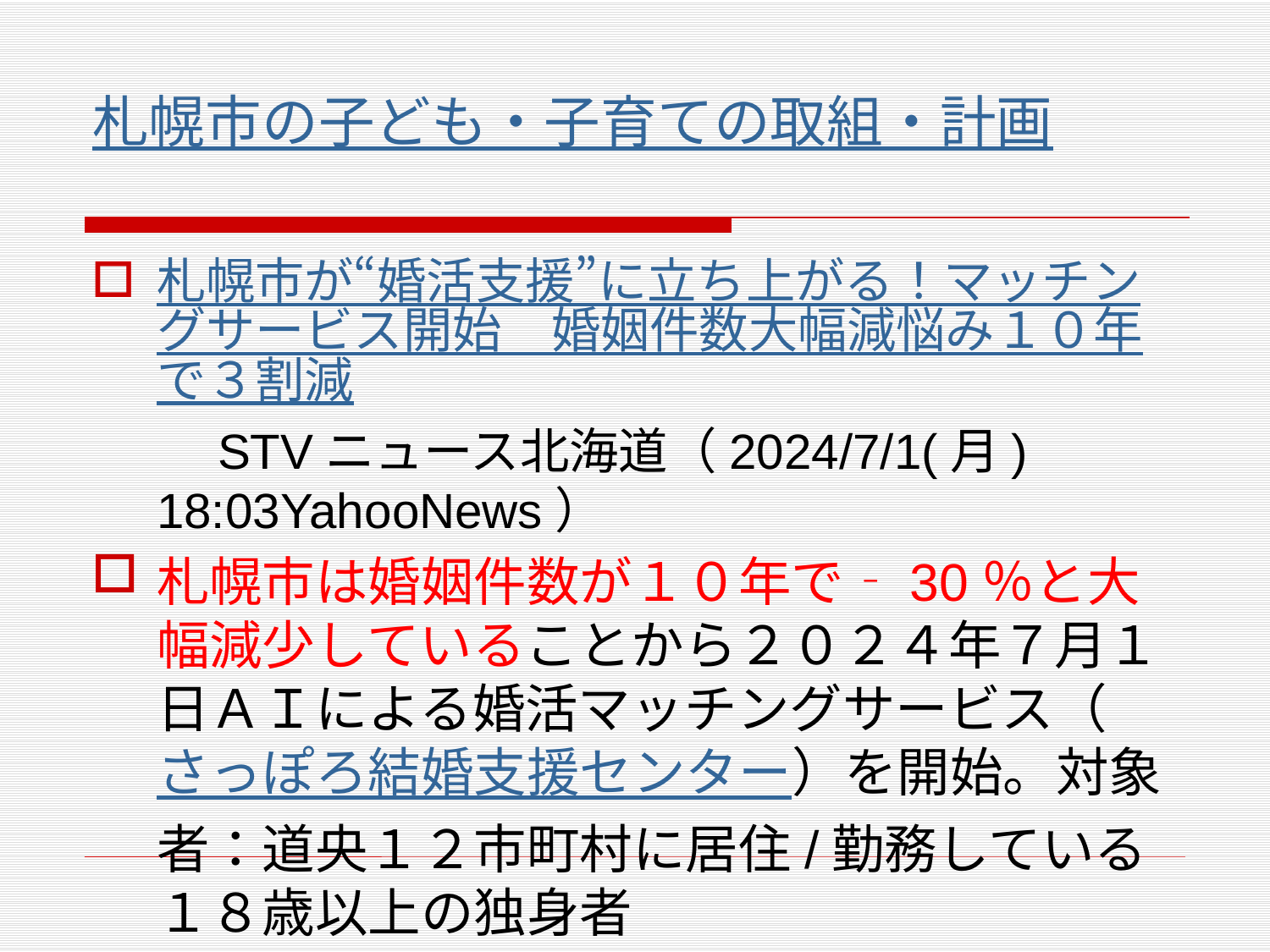

# 札幌市の子ども・子育ての取組・計画
札幌市が“婚活支援”に立ち上がる！マッチングサービス開始　婚姻件数大幅減悩み１０年で３割減　STVニュース北海道（2024/7/1(月) 18:03YahooNews）
札幌市は婚姻件数が１０年で‐30％と大幅減少していることから２０２４年７月１日ＡＩによる婚活マッチングサービス（さっぽろ結婚支援センター）を開始。対象者：道央１２市町村に居住/勤務している１８歳以上の独身者